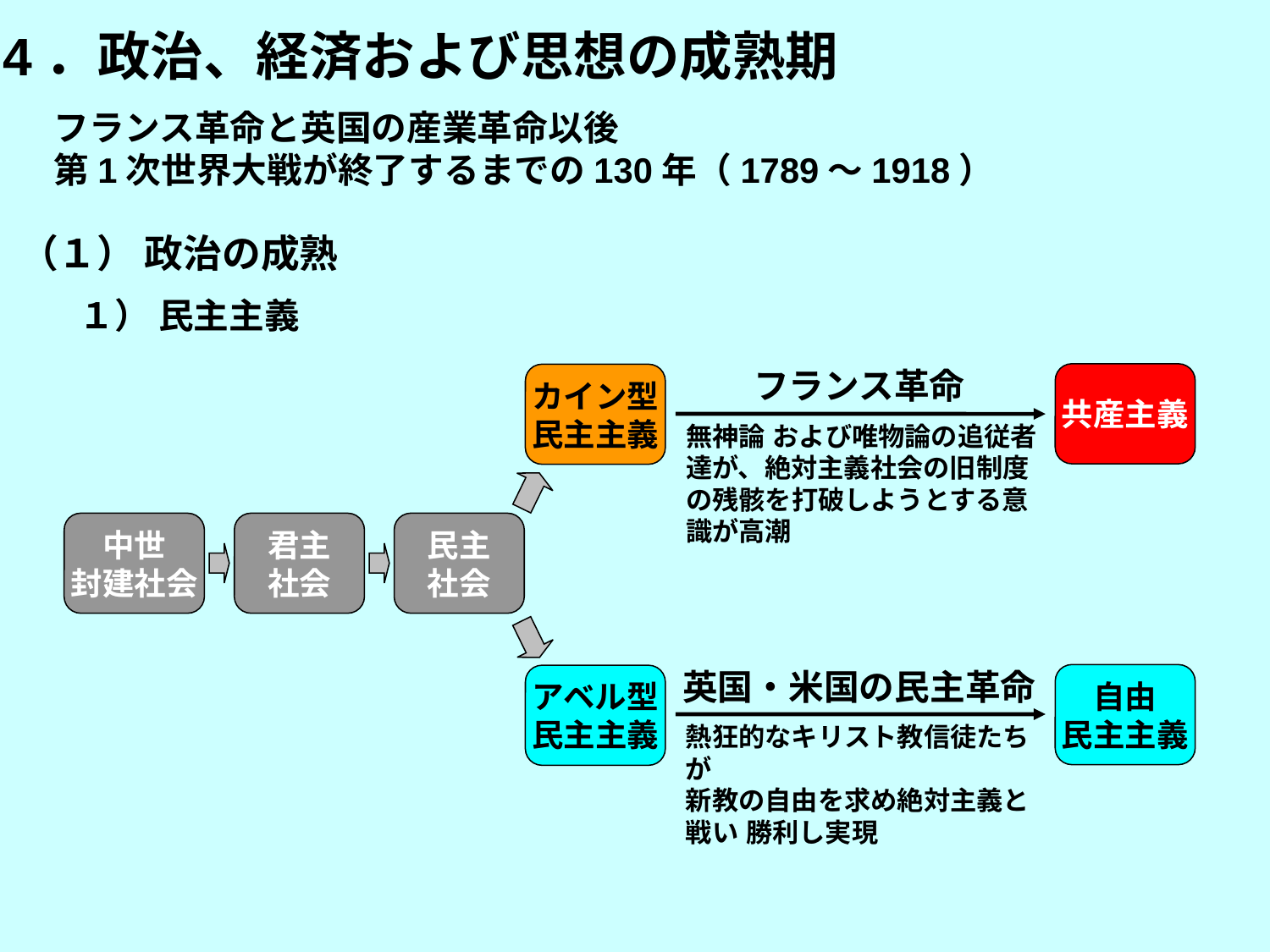

4．政治、経済および思想の成熟期
フランス革命と英国の産業革命以後
第1次世界大戦が終了するまでの130年（1789～1918）
（１） 政治の成熟
１） 民主主義
フランス革命
共産主義
カイン型
民主主義
無神論 および唯物論の追従者
達が、絶対主義社会の旧制度
の残骸を打破しようとする意識が高潮

中世
封建社会
君主
社会
民主
社会

英国・米国の民主革命
自由
民主主義
アベル型
民主主義
熱狂的なキリスト教信徒たちが
新教の自由を求め絶対主義と
戦い 勝利し実現